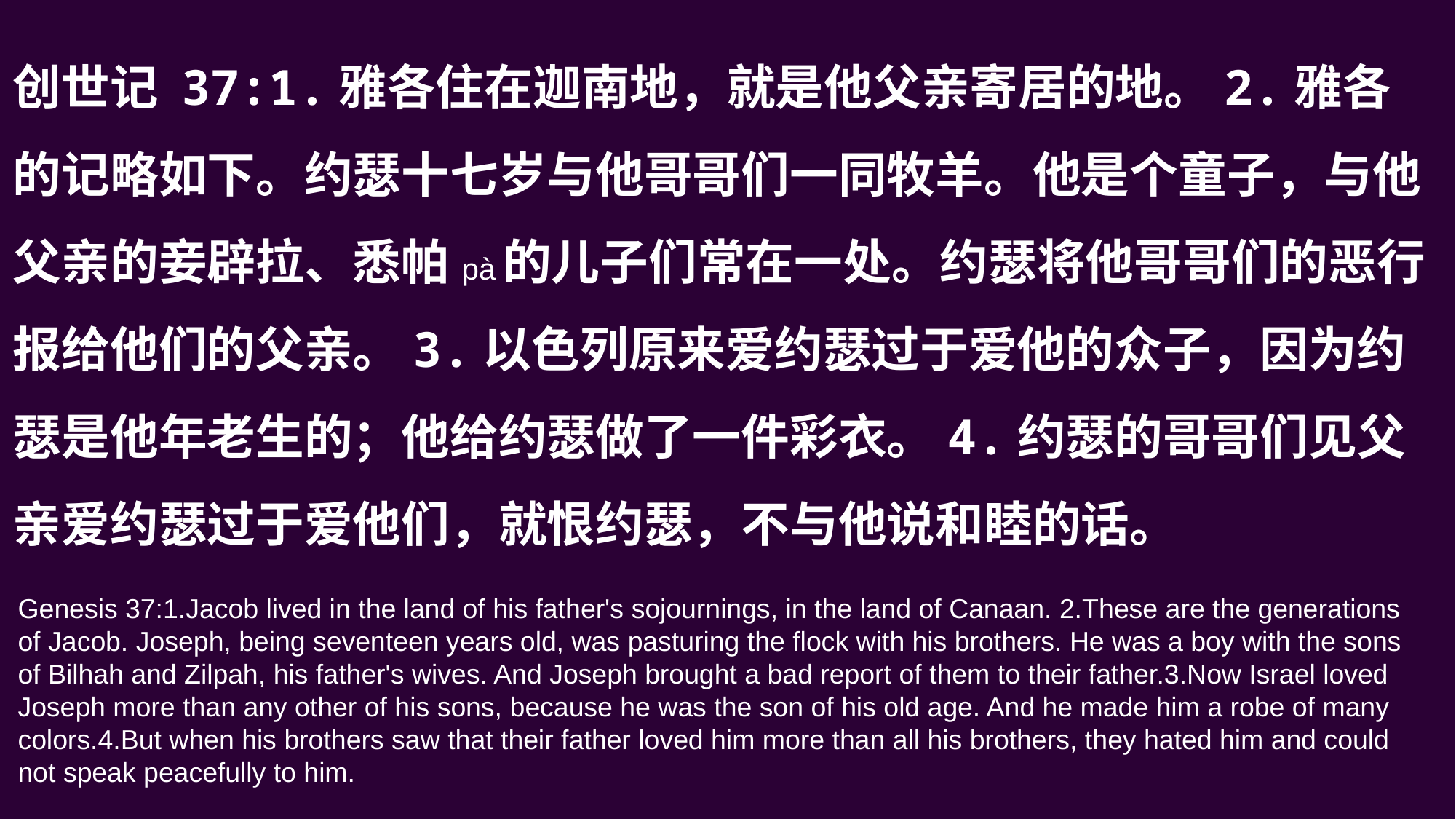

创世记 37:1.雅各住在迦南地，就是他父亲寄居的地。2.雅各的记略如下。约瑟十七岁与他哥哥们一同牧羊。他是个童子，与他父亲的妾辟拉、悉帕pà的儿子们常在一处。约瑟将他哥哥们的恶行报给他们的父亲。3.以色列原来爱约瑟过于爱他的众子，因为约瑟是他年老生的；他给约瑟做了一件彩衣。4.约瑟的哥哥们见父亲爱约瑟过于爱他们，就恨约瑟，不与他说和睦的话。

Genesis 37:1.Jacob lived in the land of his father's sojournings, in the land of Canaan. 2.These are the generations of Jacob. Joseph, being seventeen years old, was pasturing the flock with his brothers. He was a boy with the sons of Bilhah and Zilpah, his father's wives. And Joseph brought a bad report of them to their father.3.Now Israel loved Joseph more than any other of his sons, because he was the son of his old age. And he made him a robe of many colors.4.But when his brothers saw that their father loved him more than all his brothers, they hated him and could not speak peacefully to him.